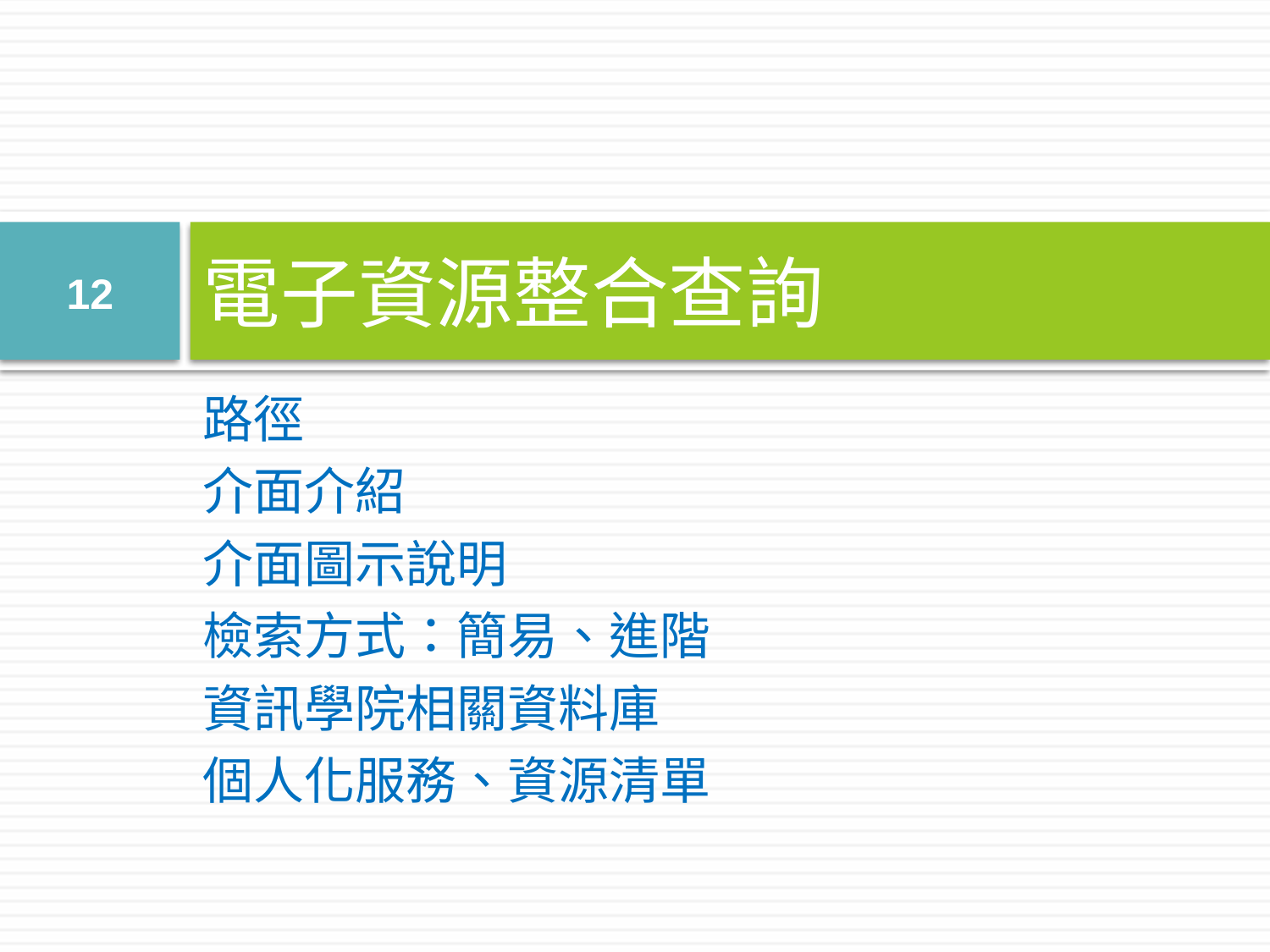

# 電子資源整合查詢
12
路徑
介面介紹
介面圖示說明
檢索方式：簡易、進階
資訊學院相關資料庫
個人化服務、資源清單